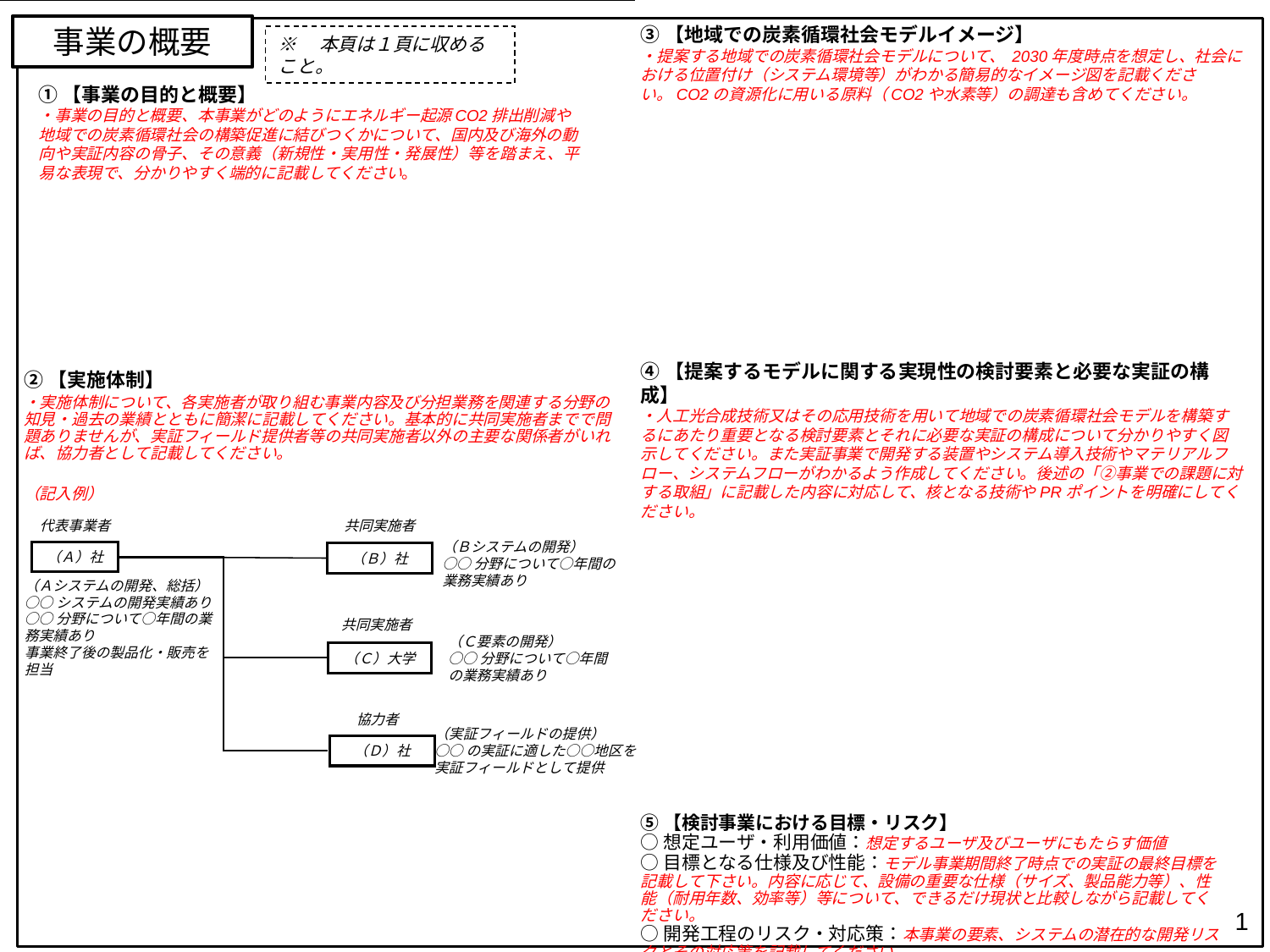

事業の概要
③【地域での炭素循環社会モデルイメージ】
・提案する地域での炭素循環社会モデルについて、 2030年度時点を想定し、社会における位置付け（システム環境等）がわかる簡易的なイメージ図を記載ください。CO2の資源化に用いる原料（CO2や水素等）の調達も含めてください。

※　本頁は１頁に収めること。

①【事業の目的と概要】
・事業の目的と概要、本事業がどのようにエネルギー起源CO2排出削減や地域での炭素循環社会の構築促進に結びつくかについて、国内及び海外の動向や実証内容の骨子、その意義（新規性・実用性・発展性）等を踏まえ、平易な表現で、分かりやすく端的に記載してください。

④【提案するモデルに関する実現性の検討要素と必要な実証の構成】
・人工光合成技術又はその応用技術を用いて地域での炭素循環社会モデルを構築するにあたり重要となる検討要素とそれに必要な実証の構成について分かりやすく図示してください。また実証事業で開発する装置やシステム導入技術やマテリアルフロー、システムフローがわかるよう作成してください。後述の「②事業での課題に対する取組」に記載した内容に対応して、核となる技術やPRポイントを明確にしてください。
②【実施体制】
・実施体制について、各実施者が取り組む事業内容及び分担業務を関連する分野の知見・過去の業績とともに簡潔に記載してください。基本的に共同実施者までで問題ありませんが、実証フィールド提供者等の共同実施者以外の主要な関係者がいれば、協力者として記載してください。

（記入例）
代表事業者
共同実施者
（Ｂシステムの開発）
○○分野について○年間の業務実績あり
（Ａ）社
（Ｂ）社

（Ａシステムの開発、総括）
○○システムの開発実績あり
○○分野について○年間の業務実績あり
事業終了後の製品化・販売を担当
共同実施者
（Ｃ要素の開発）
○○分野について○年間の業務実績あり
（Ｃ）大学
協力者
（実証フィールドの提供）
○○の実証に適した○○地区を
実証フィールドとして提供
（Ｄ）社
⑤【検討事業における目標・リスク】
○想定ユーザ・利用価値：想定するユーザ及びユーザにもたらす価値
○目標となる仕様及び性能：モデル事業期間終了時点での実証の最終目標を記載して下さい。内容に応じて、設備の重要な仕様（サイズ、製品能力等）、性能（耐用年数、効率等）等について、できるだけ現状と比較しながら記載してください。
○開発工程のリスク・対応策：本事業の要素、システムの潜在的な開発リスクとその対応策を記載してください。
1